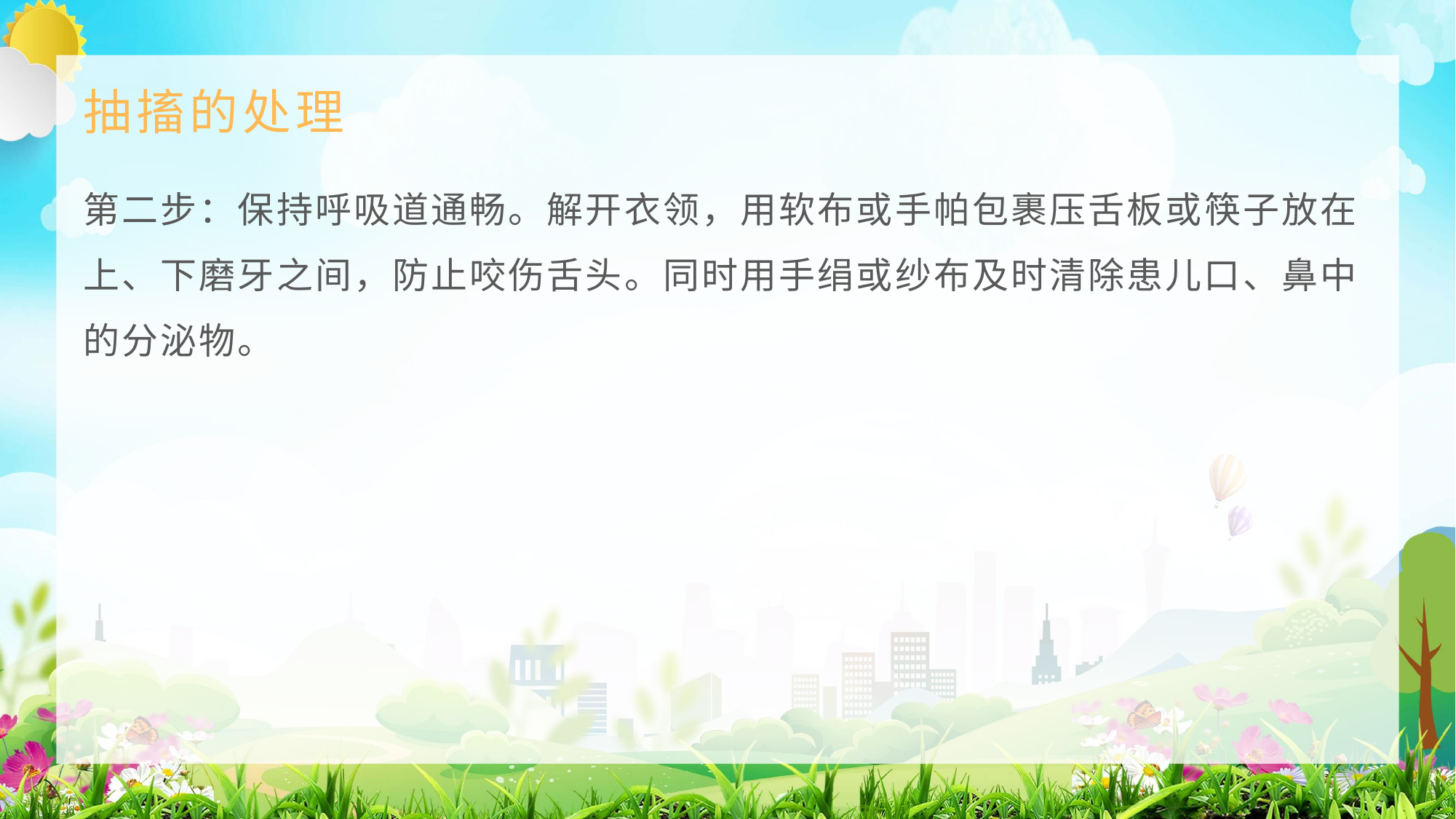

# 抽搐的处理
第二步：保持呼吸道通畅。解开衣领，用软布或手帕包裹压舌板或筷子放在上、下磨牙之间，防止咬伤舌头。同时用手绢或纱布及时清除患儿口、鼻中的分泌物。